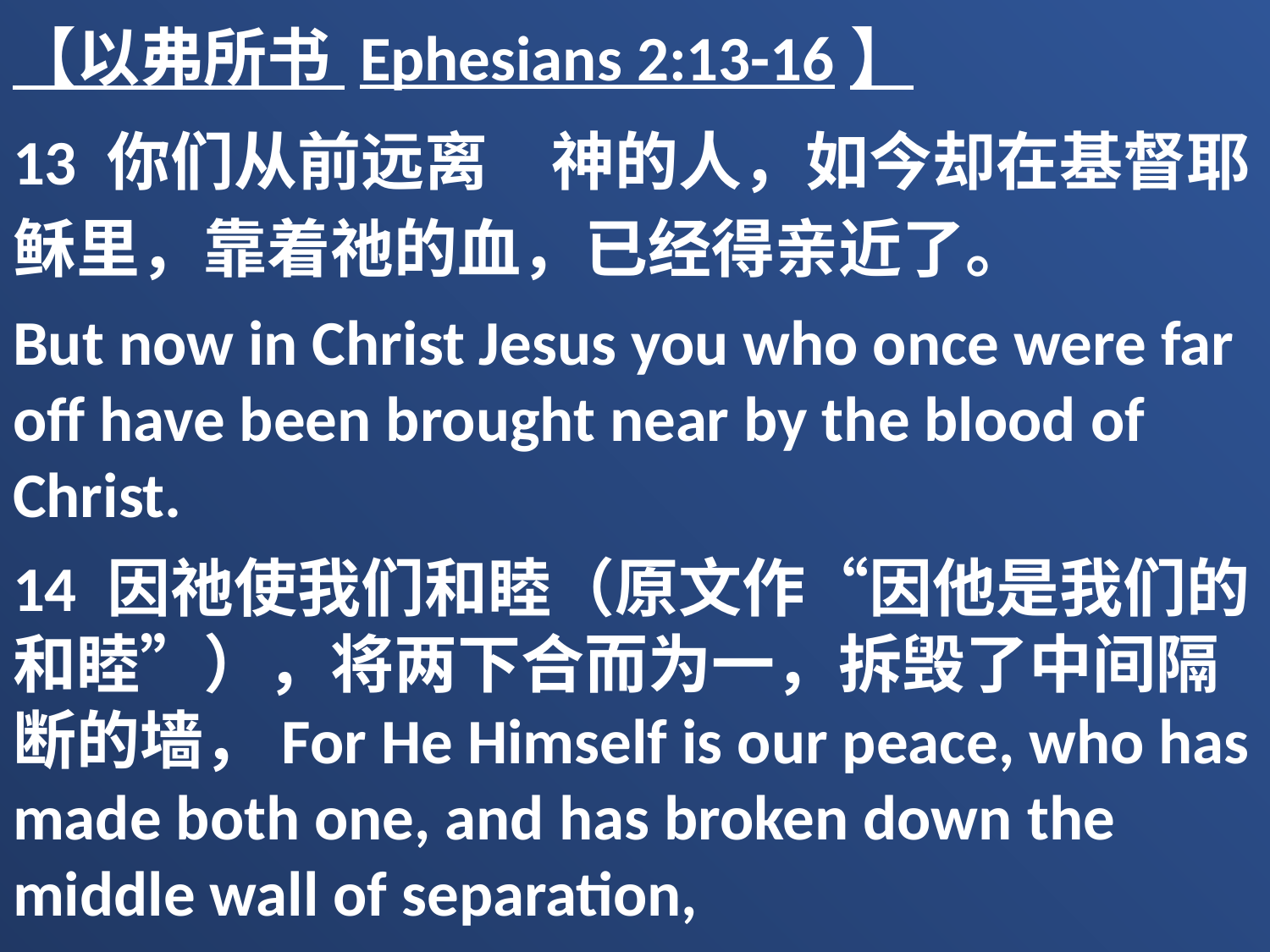

【以弗所书 Ephesians 2:13-16】
13 你们从前远离　神的人，如今却在基督耶稣里，靠着祂的血，已经得亲近了。
But now in Christ Jesus you who once were far off have been brought near by the blood of Christ.
14 因祂使我们和睦（原文作“因他是我们的和睦”），将两下合而为一，拆毁了中间隔断的墙，For He Himself is our peace, who has made both one, and has broken down the middle wall of separation,